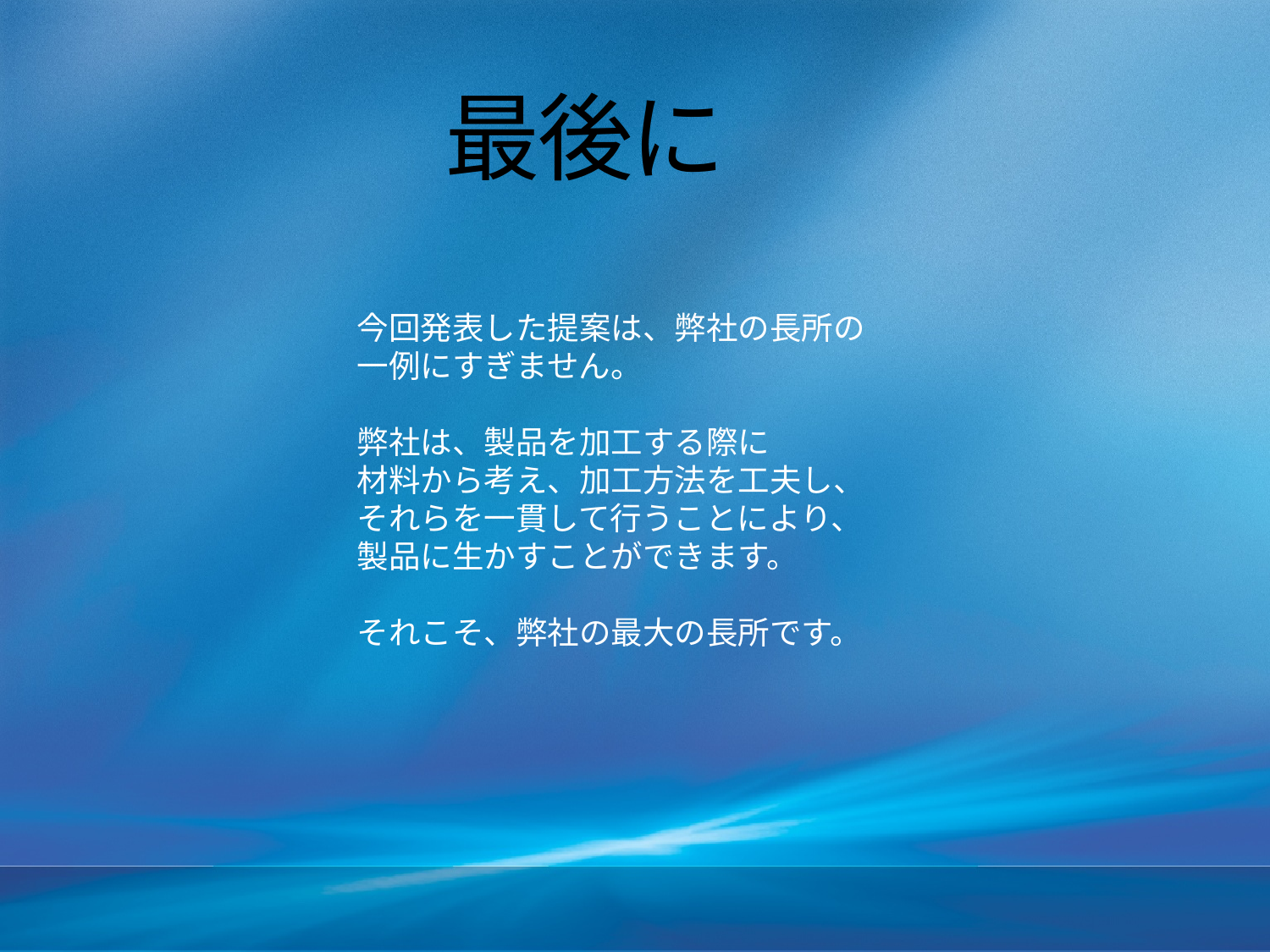

# 最後に
今回発表した提案は、弊社の長所の
一例にすぎません。

弊社は、製品を加工する際に
材料から考え、加工方法を工夫し、
それらを一貫して行うことにより、
製品に生かすことができます。

それこそ、弊社の最大の長所です。